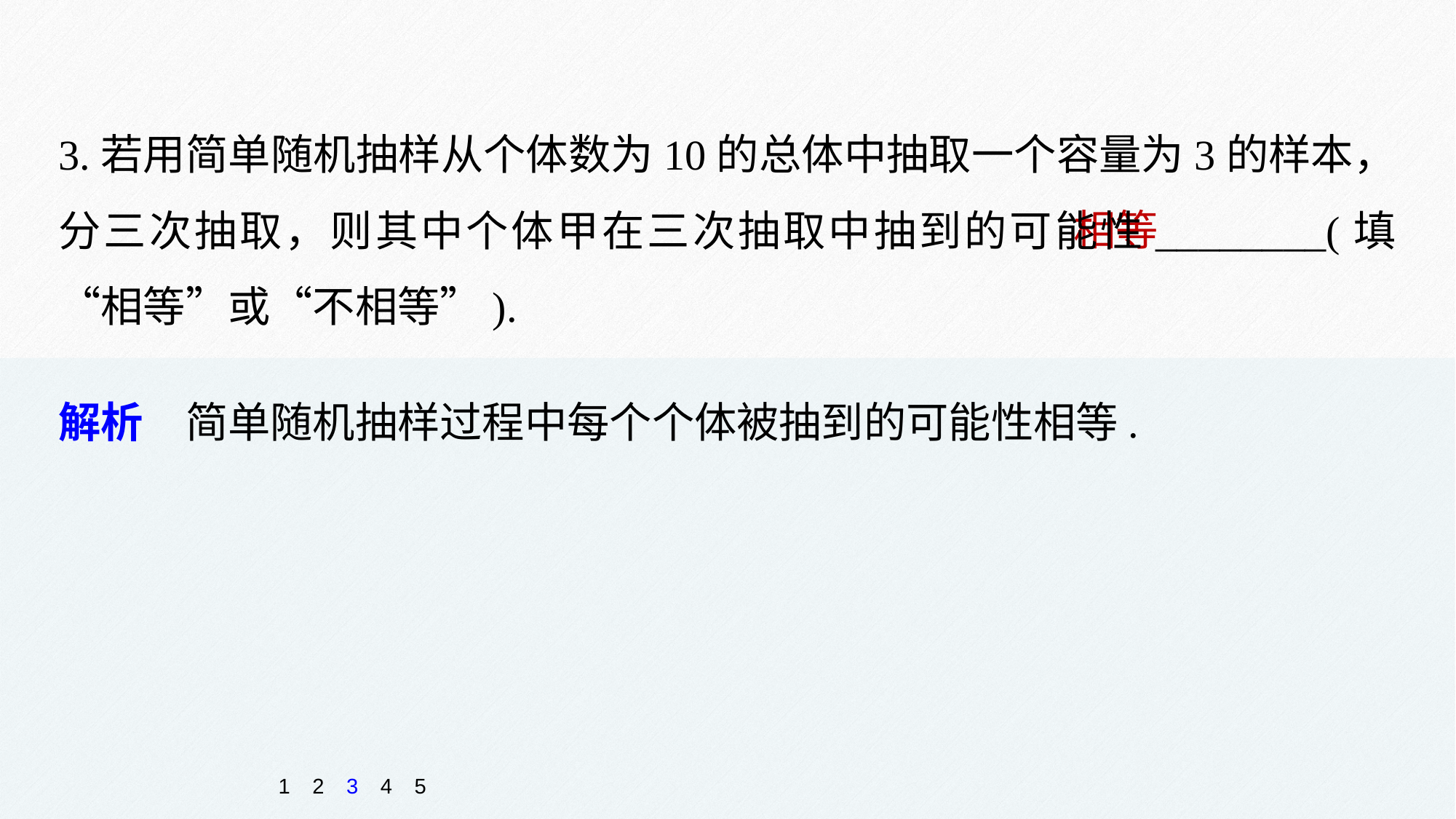

3.若用简单随机抽样从个体数为10的总体中抽取一个容量为3的样本，分三次抽取，则其中个体甲在三次抽取中抽到的可能性________(填“相等”或“不相等”).
相等
解析　简单随机抽样过程中每个个体被抽到的可能性相等.
1
2
3
4
5